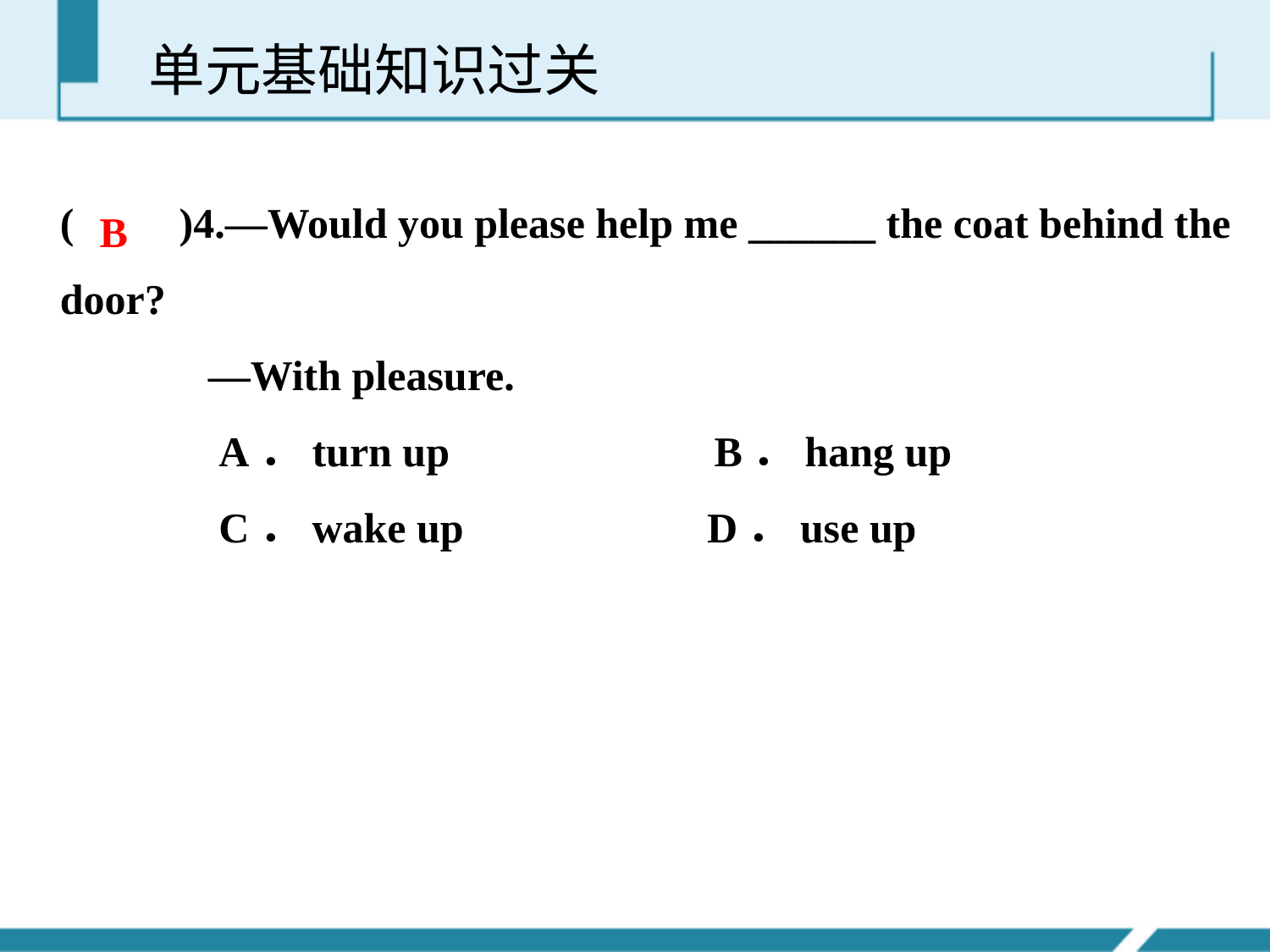

单元基础知识过关
(　　)4.—Would you please help me ______ the coat behind the door?
              —With pleasure.
               A．turn up                         B．hang up
               C．wake up                       D．use up
B